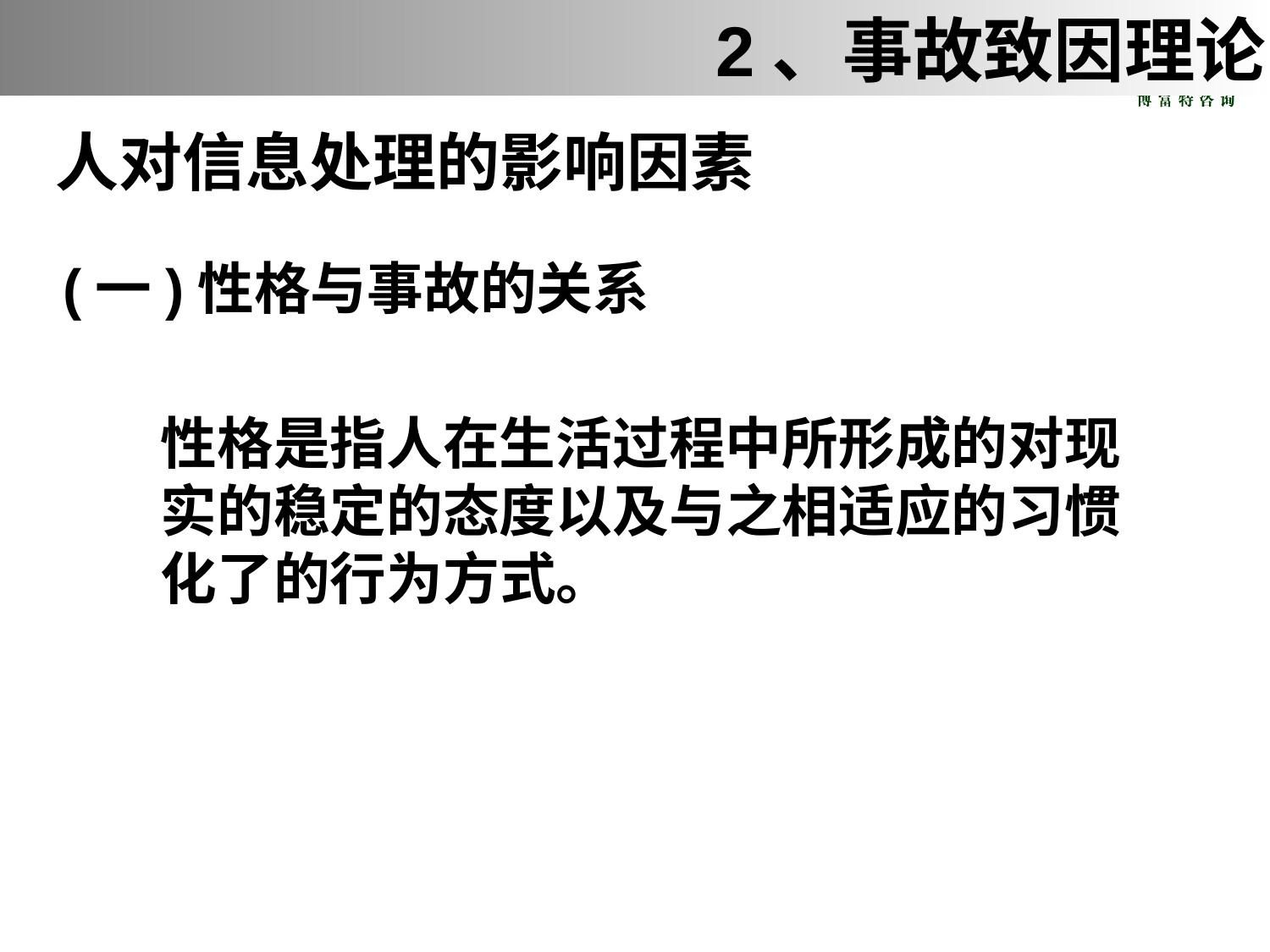

1、事故与人的关系
2、事故致因理论
人对信息处理的影响因素
 (一)性格与事故的关系
性格是指人在生活过程中所形成的对现实的稳定的态度以及与之相适应的习惯化了的行为方式。